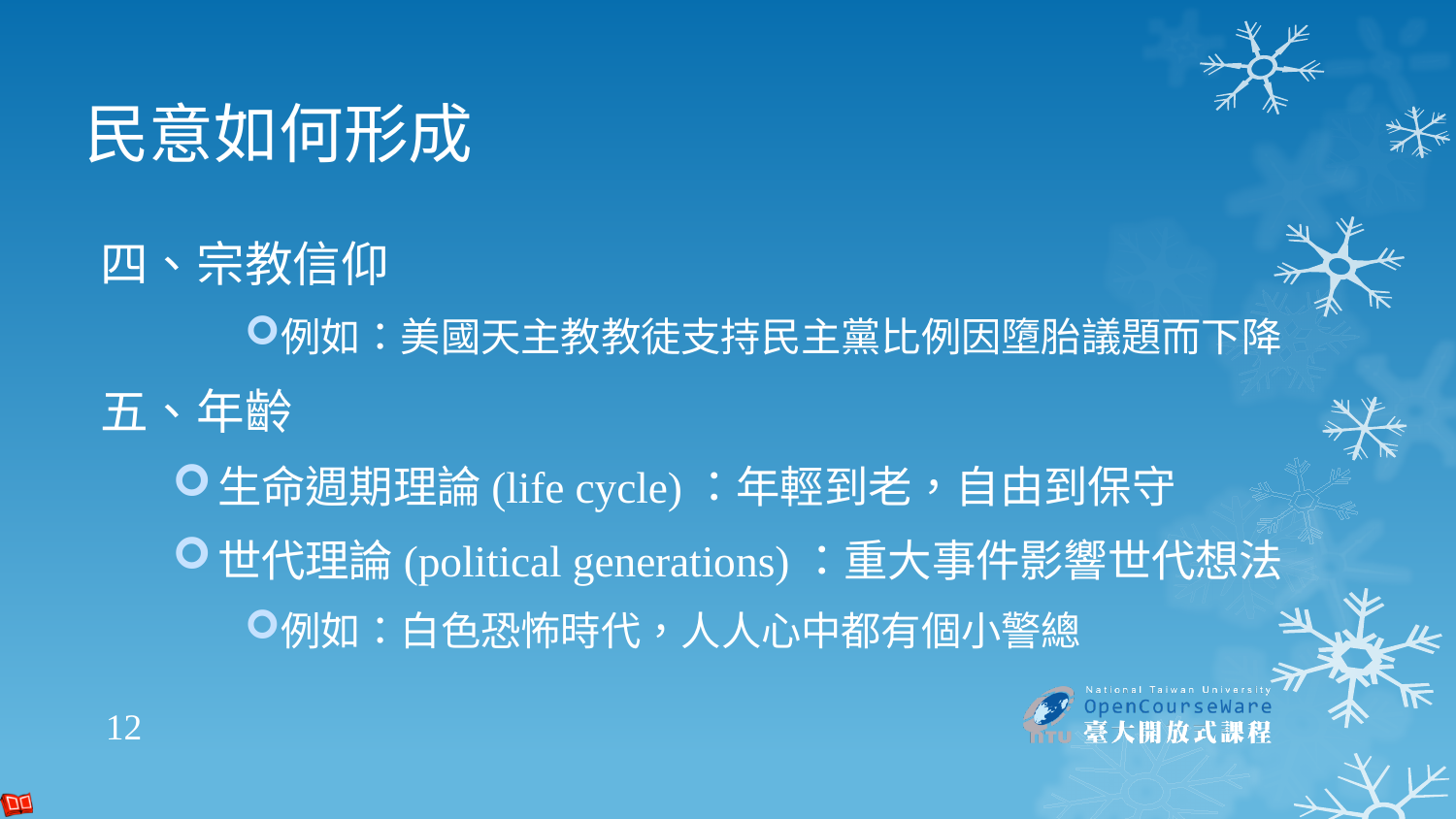

# 民意如何形成
四、宗教信仰
例如：美國天主教教徒支持民主黨比例因墮胎議題而下降
五、年齡
生命週期理論(life cycle)：年輕到老，自由到保守
世代理論(political generations)：重大事件影響世代想法
例如：白色恐怖時代，人人心中都有個小警總
12